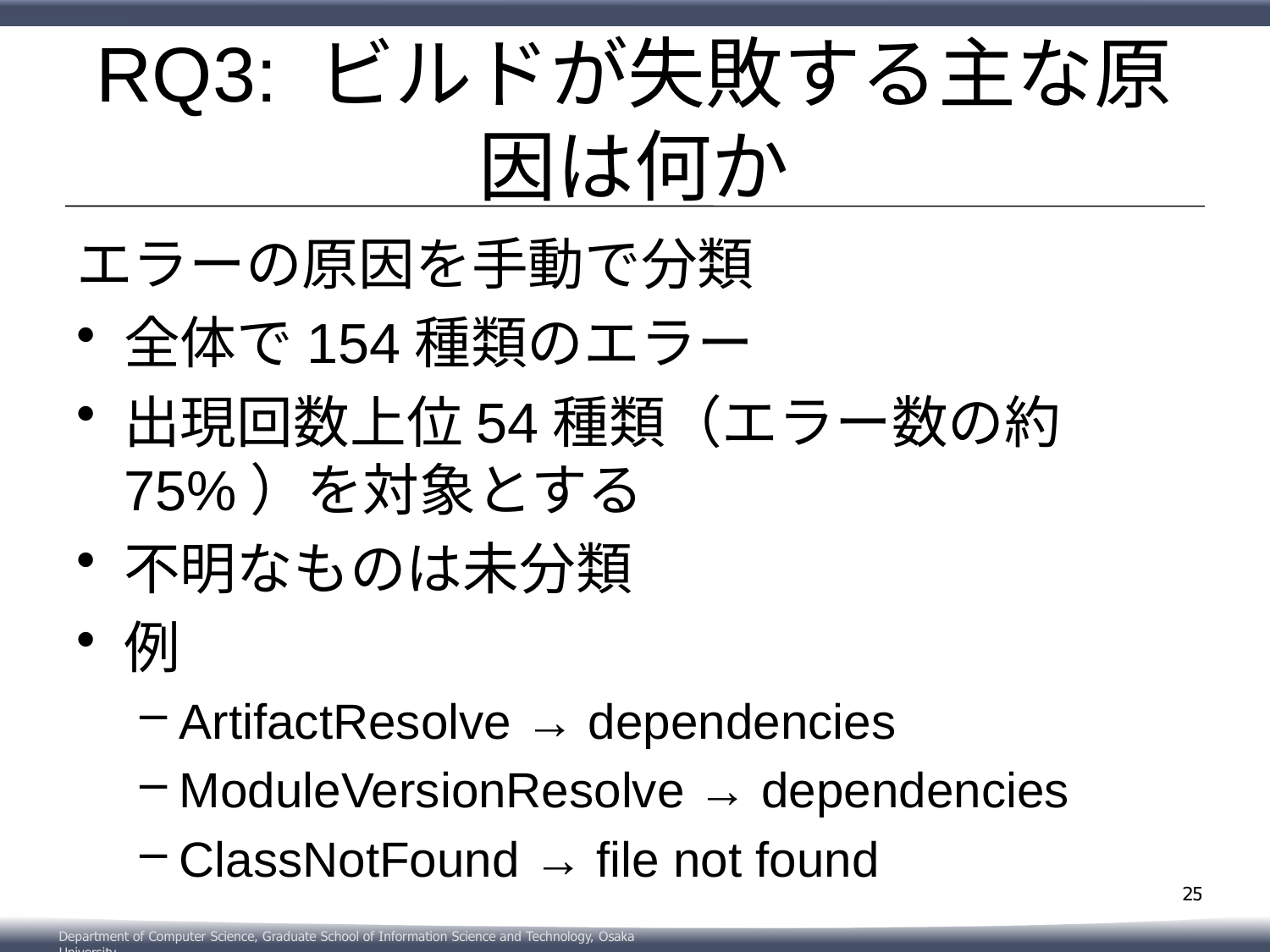

# RQ3: ビルドが失敗する主な原因は何か
エラーの原因を手動で分類
全体で154種類のエラー
出現回数上位54種類（エラー数の約75%）を対象とする
不明なものは未分類
例
ArtifactResolve → dependencies
ModuleVersionResolve → dependencies
ClassNotFound → file not found

25